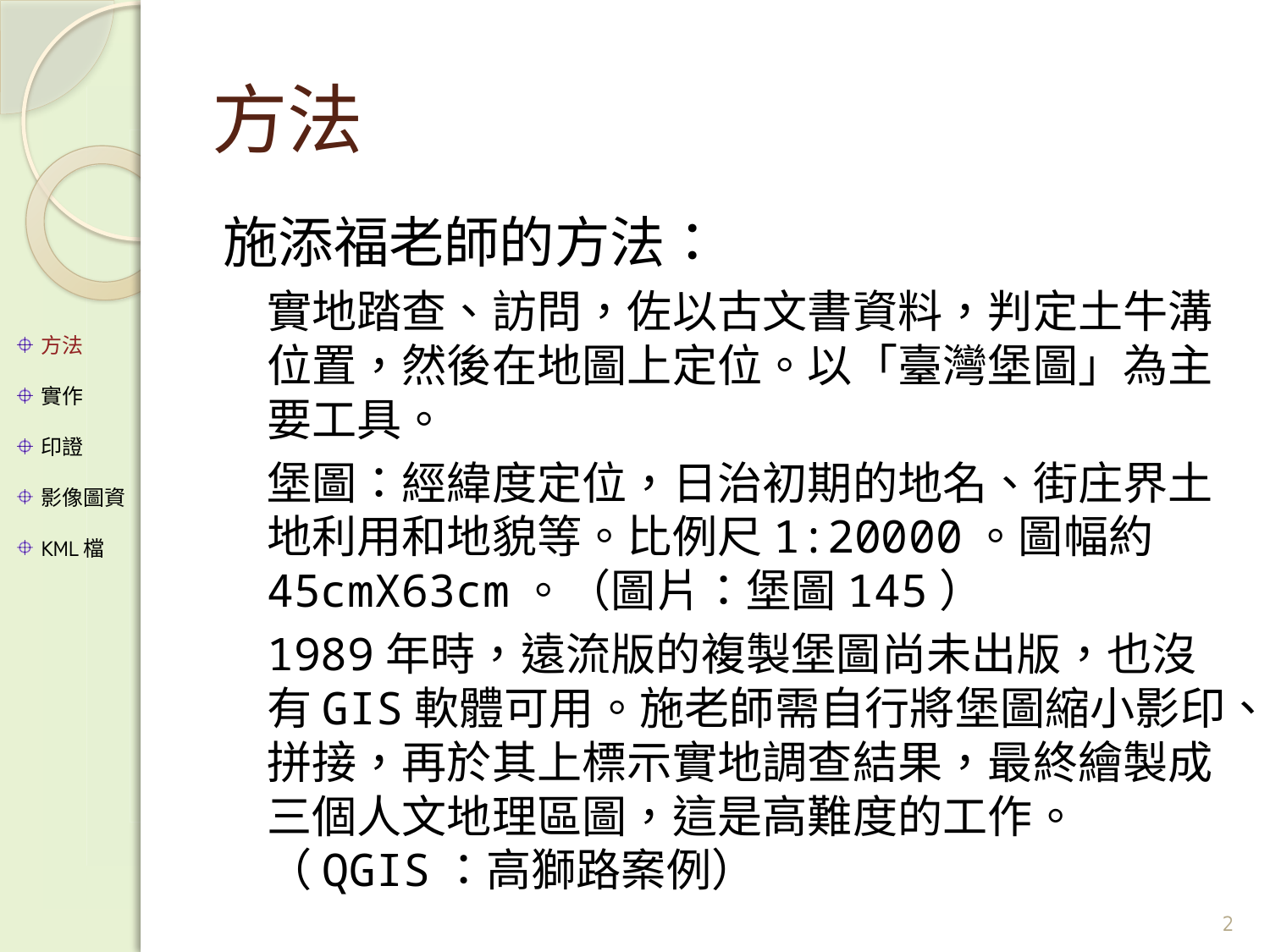

# 方法
施添福老師的方法：
實地踏查、訪問，佐以古文書資料，判定土牛溝位置，然後在地圖上定位。以「臺灣堡圖」為主要工具。
堡圖：經緯度定位，日治初期的地名、街庄界土地利用和地貌等。比例尺1:20000。圖幅約45cmX63cm。（圖片：堡圖145）
1989年時，遠流版的複製堡圖尚未出版，也沒有GIS軟體可用。施老師需自行將堡圖縮小影印、拼接，再於其上標示實地調查結果，最終繪製成三個人文地理區圖，這是高難度的工作。（QGIS：高獅路案例）
方法

實作

印證

影像圖資

KML檔
2